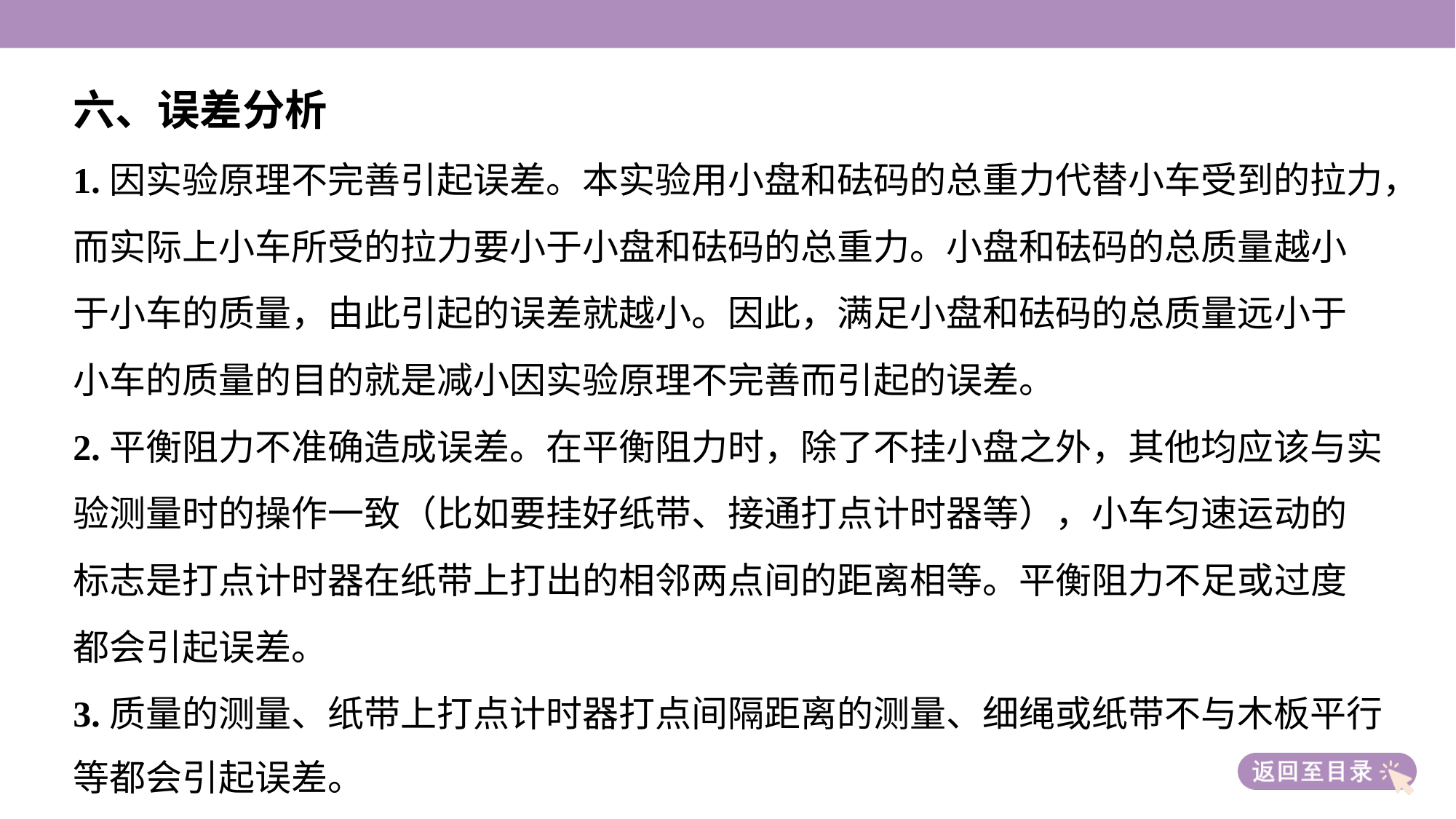

六、误差分析
1.因实验原理不完善引起误差。本实验用小盘和砝码的总重力代替小车受到的拉力，
而实际上小车所受的拉力要小于小盘和砝码的总重力。小盘和砝码的总质量越小
于小车的质量，由此引起的误差就越小。因此，满足小盘和砝码的总质量远小于
小车的质量的目的就是减小因实验原理不完善而引起的误差。
2.平衡阻力不准确造成误差。在平衡阻力时，除了不挂小盘之外，其他均应该与实
验测量时的操作一致（比如要挂好纸带、接通打点计时器等），小车匀速运动的
标志是打点计时器在纸带上打出的相邻两点间的距离相等。平衡阻力不足或过度
都会引起误差。
3.质量的测量、纸带上打点计时器打点间隔距离的测量、细绳或纸带不与木板平行
等都会引起误差。